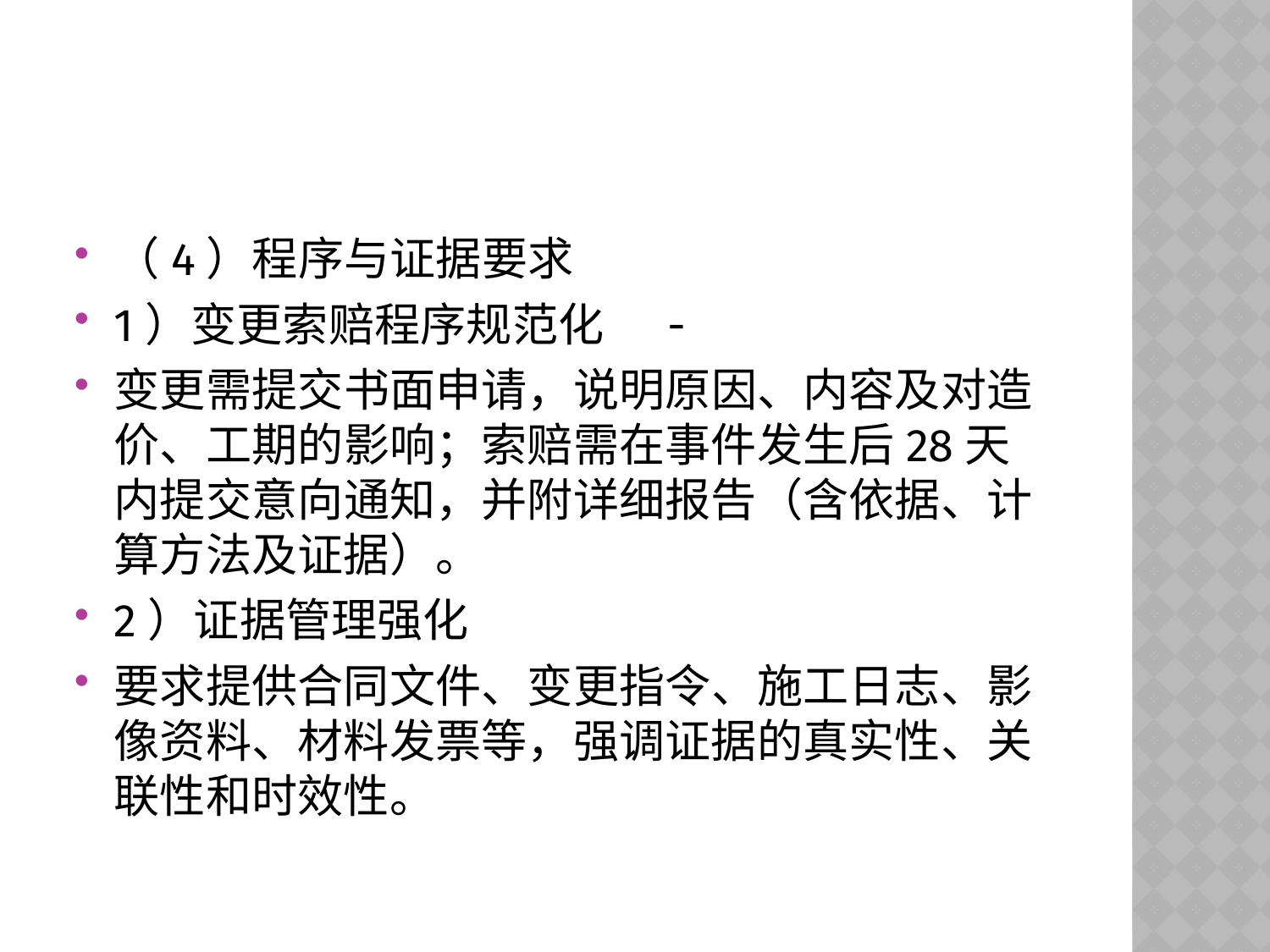

#
（4）程序与证据要求
1）变更索赔程序规范化     -
变更需提交书面申请，说明原因、内容及对造价、工期的影响；索赔需在事件发生后28天内提交意向通知，并附详细报告（含依据、计算方法及证据）。
2）证据管理强化
要求提供合同文件、变更指令、施工日志、影像资料、材料发票等，强调证据的真实性、关联性和时效性。